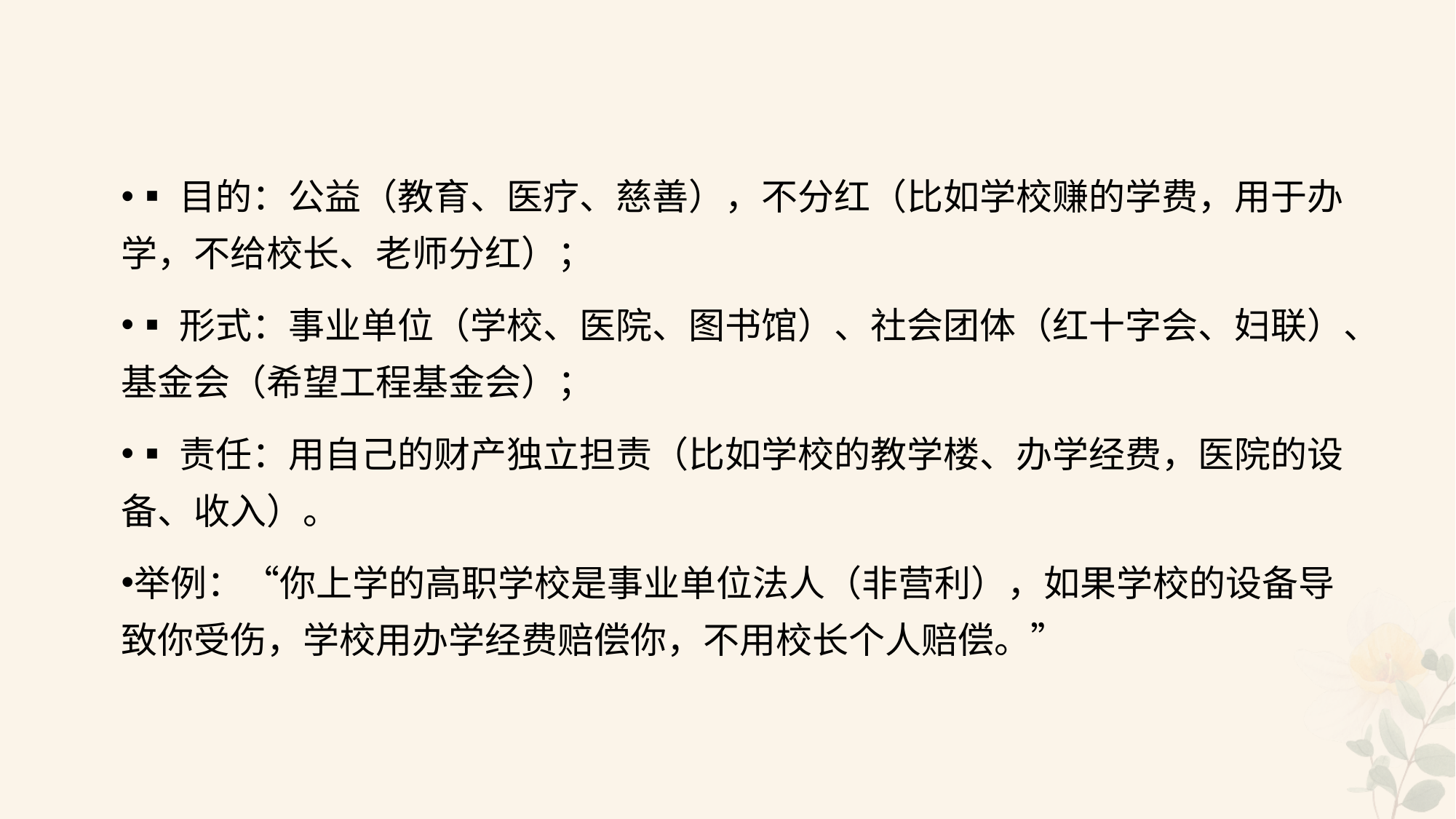

#
▪目的：公益（教育、医疗、慈善），不分红（比如学校赚的学费，用于办学，不给校长、老师分红）；
▪形式：事业单位（学校、医院、图书馆）、社会团体（红十字会、妇联）、基金会（希望工程基金会）；
▪责任：用自己的财产独立担责（比如学校的教学楼、办学经费，医院的设备、收入）。
举例：“你上学的高职学校是事业单位法人（非营利），如果学校的设备导致你受伤，学校用办学经费赔偿你，不用校长个人赔偿。”